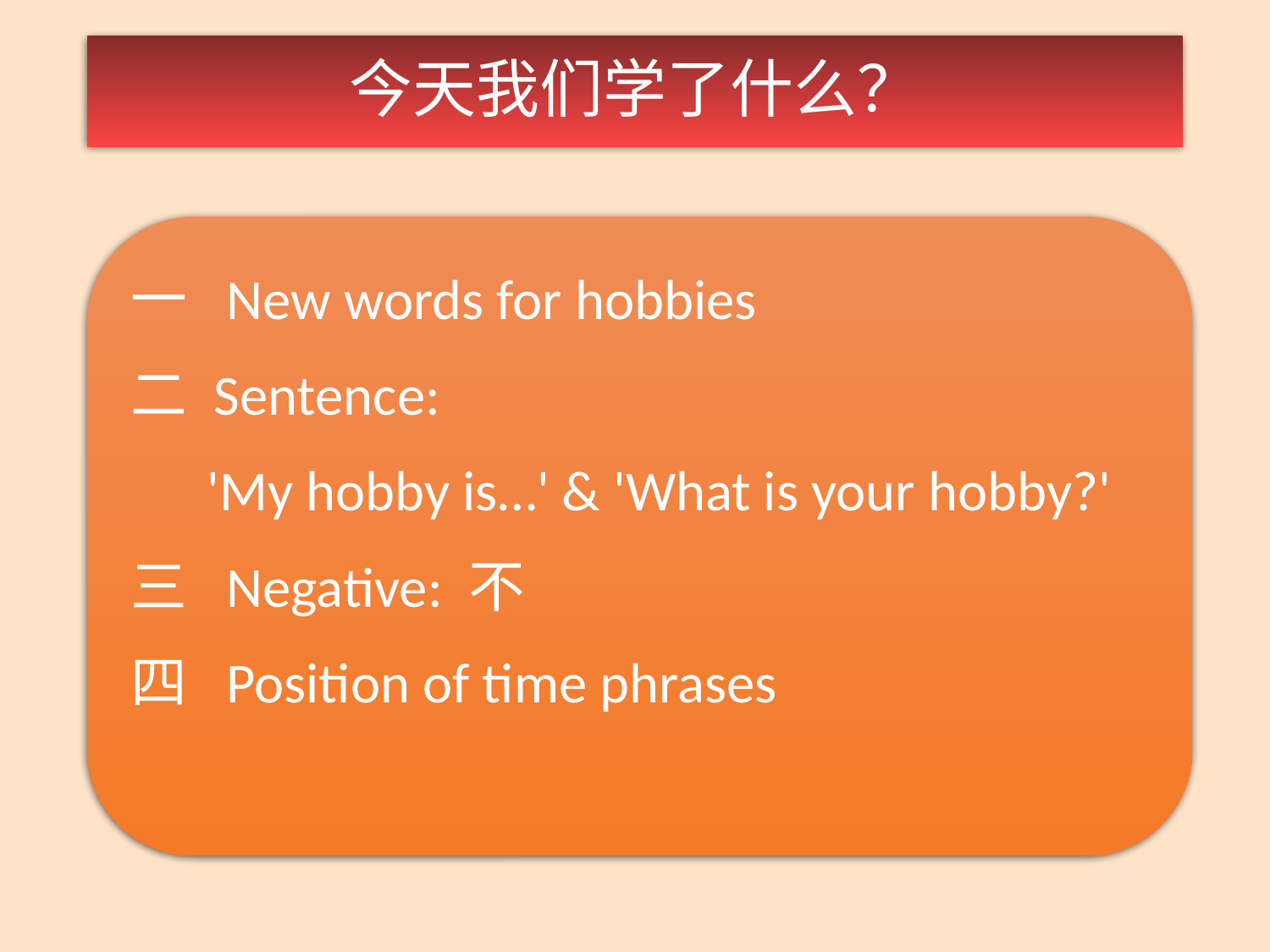

今天我们学了什么？
一  New words for hobbies
二 Sentence:
      'My hobby is…' & 'What is your hobby?'
三  Negative: 不
四  Position of time phrases